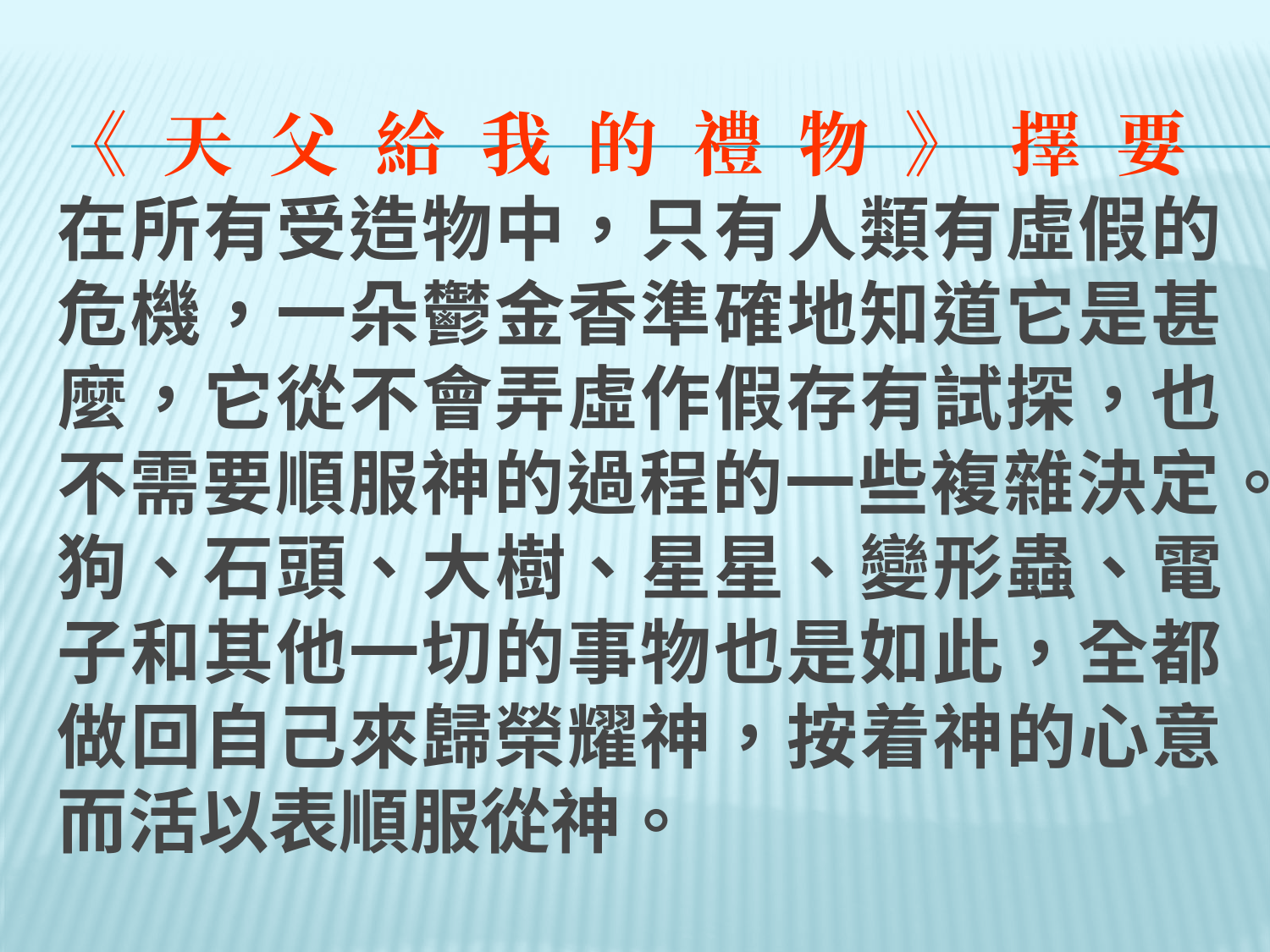

《天父給我的禮物》擇要
在所有受造物中，只有人類有虛假的危機，一朵鬱金香準確地知道它是甚麼，它從不會弄虛作假存有試探，也不需要順服神的過程的一些複雜決定。狗、石頭、大樹、星星、變形蟲、電子和其他一切的事物也是如此，全都做回自己來歸榮耀神，按着神的心意而活以表順服從神。